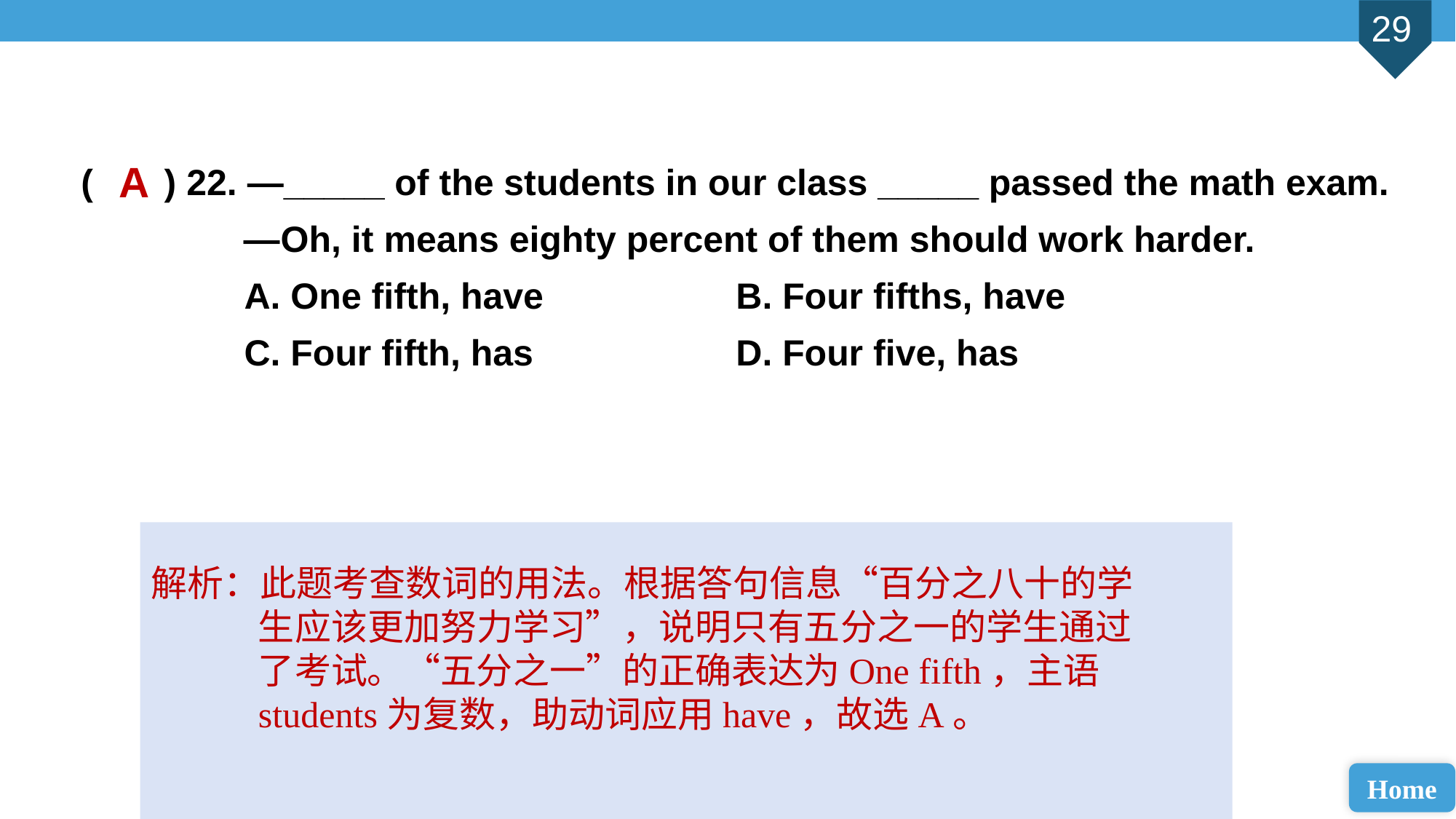

(       ) 22. —_____ of the students in our class _____ passed the math exam.
                —Oh, it means eighty percent of them should work harder.
                A. One fifth, have		B. Four fifths, have
                C. Four fifth, has		D. Four five, has
A

解析：此题考查数词的用法。根据答句信息“百分之八十的学生应该更加努力学习”，说明只有五分之一的学生通过了考试。“五分之一”的正确表达为One fifth，主语students为复数，助动词应用have，故选A。